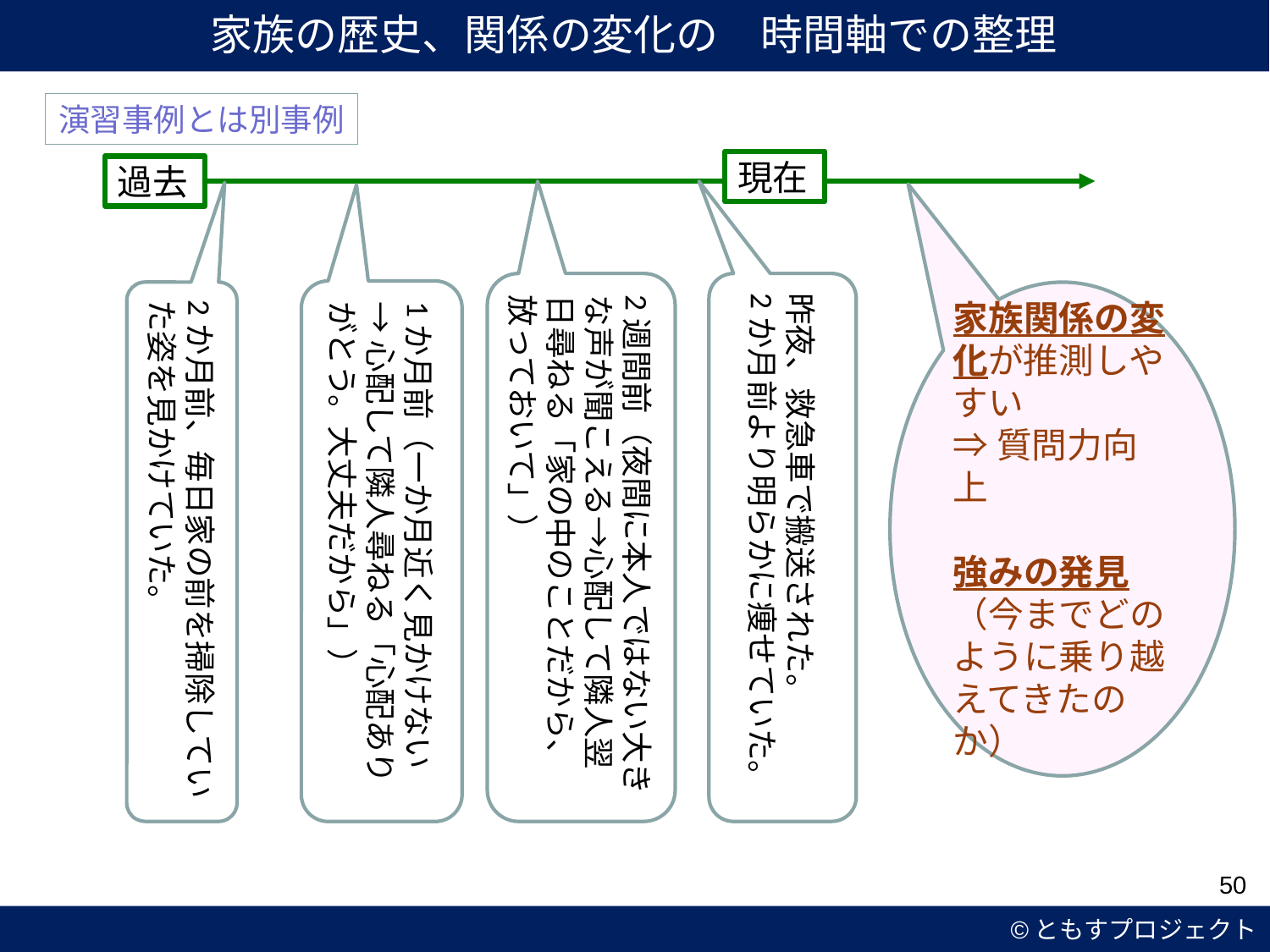

家族の歴史、関係の変化の　時間軸での整理
演習事例とは別事例
現在
過去
昨夜、救急車で搬送された。
2か月前より明らかに痩せていた。
2週間前（夜間に本人ではない大きな声が聞こえる→心配して隣人翌日尋ねる「家の中のことだから、放っておいて」）
1か月前（一か月近く見かけない
→心配して隣人尋ねる「心配ありがとう。大丈夫だから」）
家族関係の変化が推測しやすい
⇒質問力向上

強みの発見
（今までどのように乗り越えてきたのか）
2か月前、毎日家の前を掃除していた姿を見かけていた。
50
©ともすプロジェクト
50